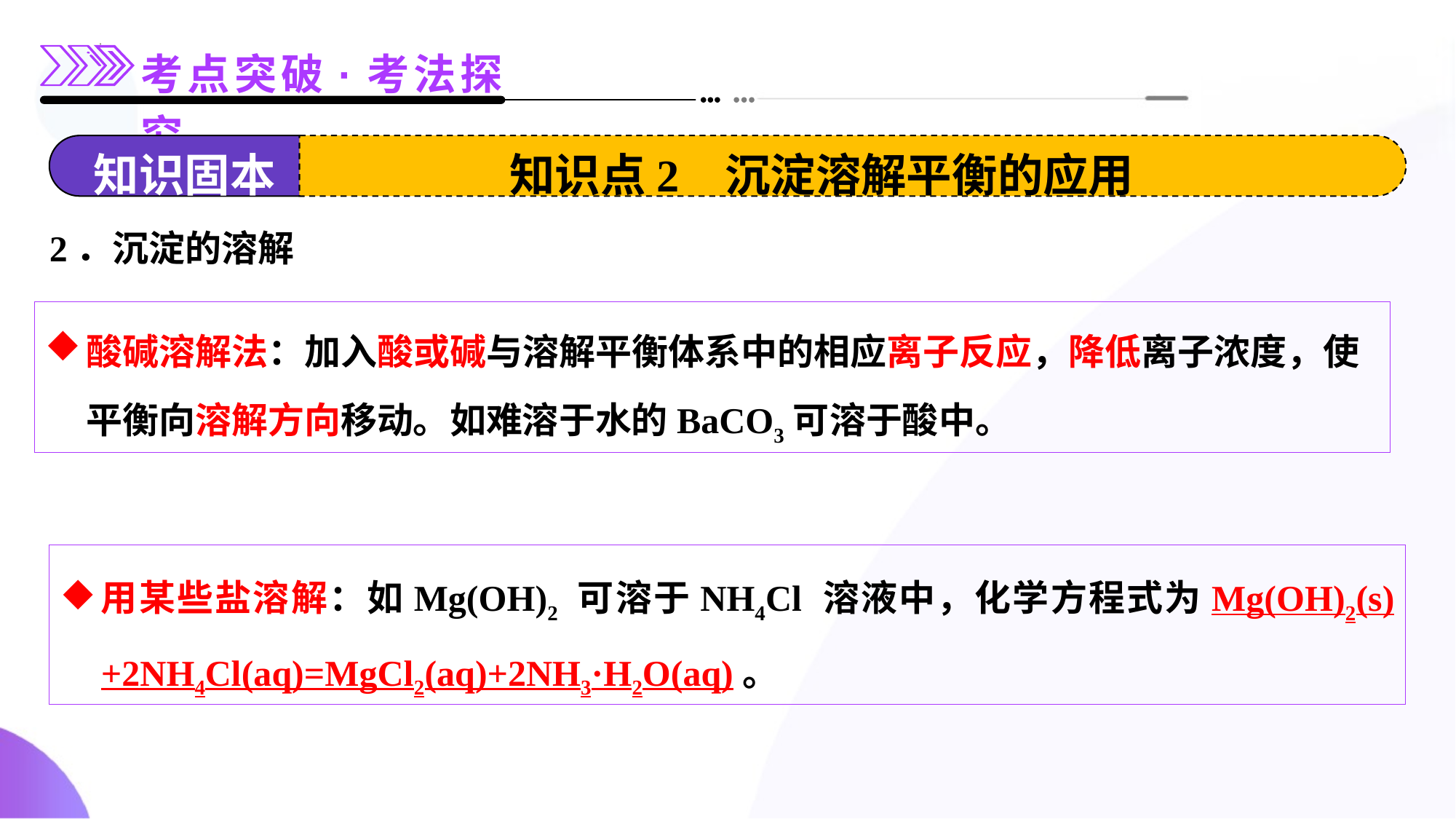

知识点2   沉淀溶解平衡的应用
2．沉淀的溶解
酸碱溶解法：加入酸或碱与溶解平衡体系中的相应离子反应，降低离子浓度，使平衡向溶解方向移动。如难溶于水的BaCO3可溶于酸中。
用某些盐溶解：如Mg(OH)2 可溶于NH4Cl 溶液中，化学方程式为Mg(OH)2(s)+2NH4Cl(aq)=MgCl2(aq)+2NH3·H2O(aq)。